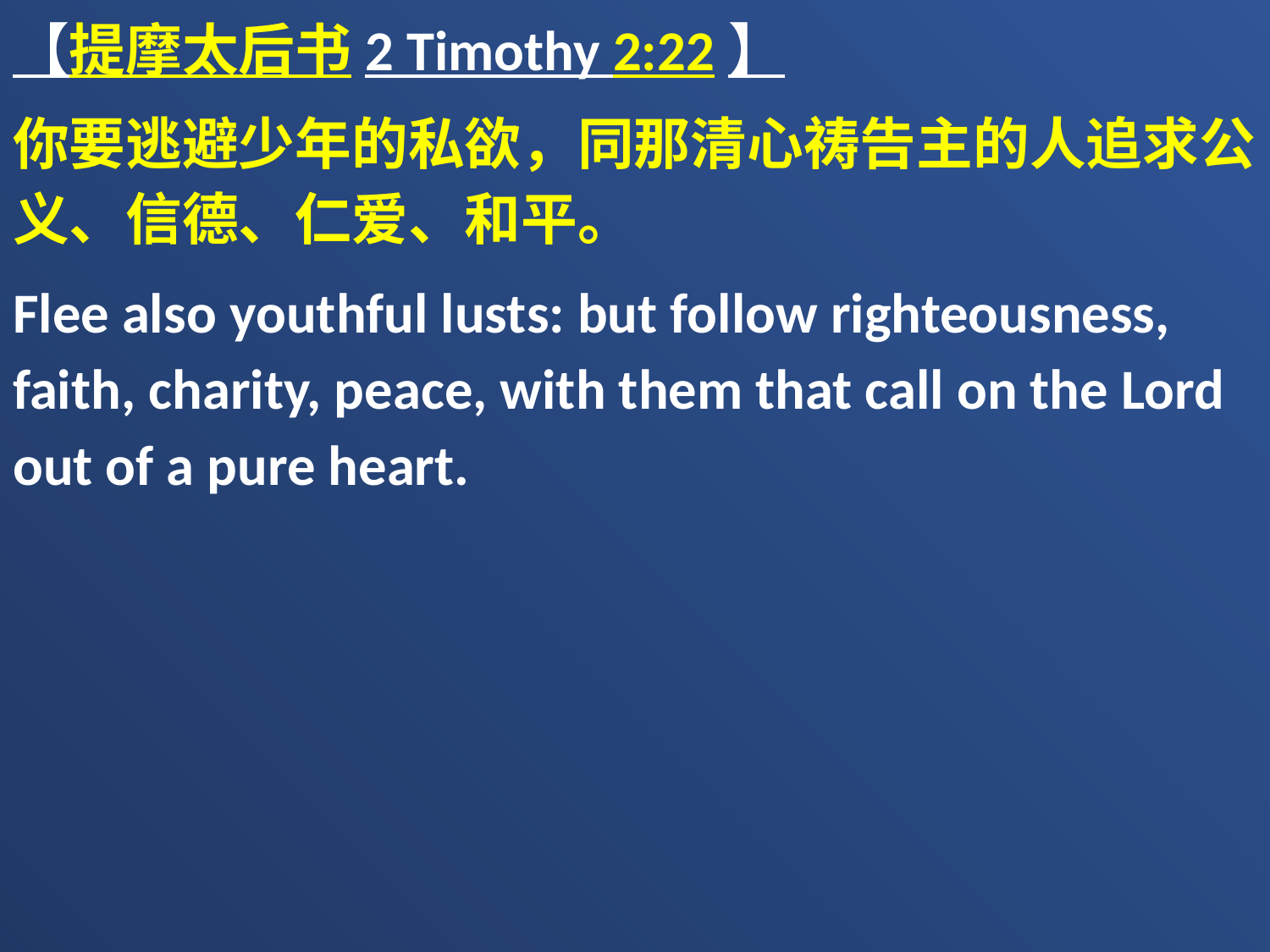

【提摩太后书2 Timothy 2:22】
你要逃避少年的私欲，同那清心祷告主的人追求公义、信德、仁爱、和平。
Flee also youthful lusts: but follow righteousness, faith, charity, peace, with them that call on the Lord out of a pure heart.